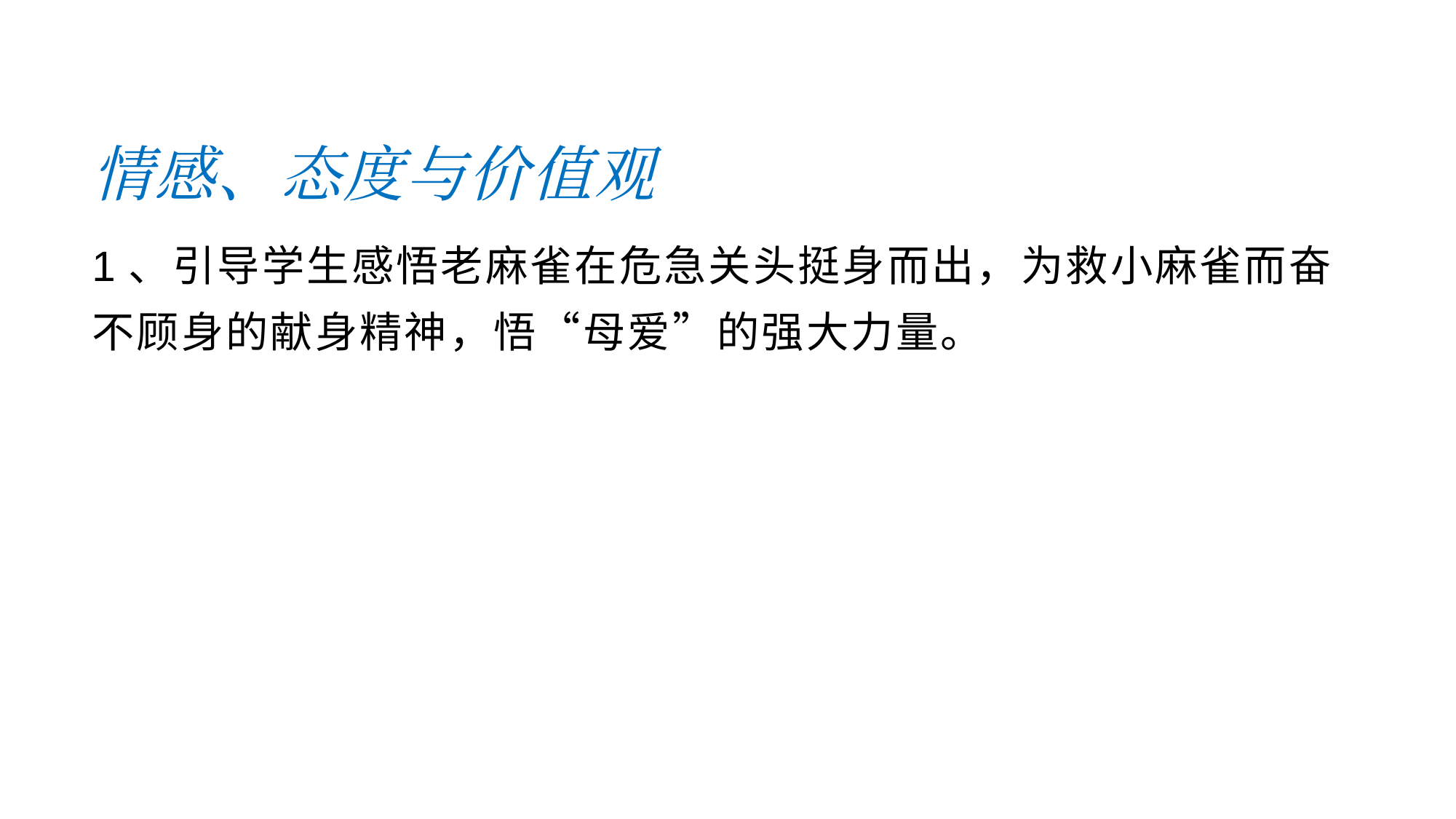

#
情感、态度与价值观
1、引导学生感悟老麻雀在危急关头挺身而出，为救小麻雀而奋不顾身的献身精神，悟“母爱”的强大力量。